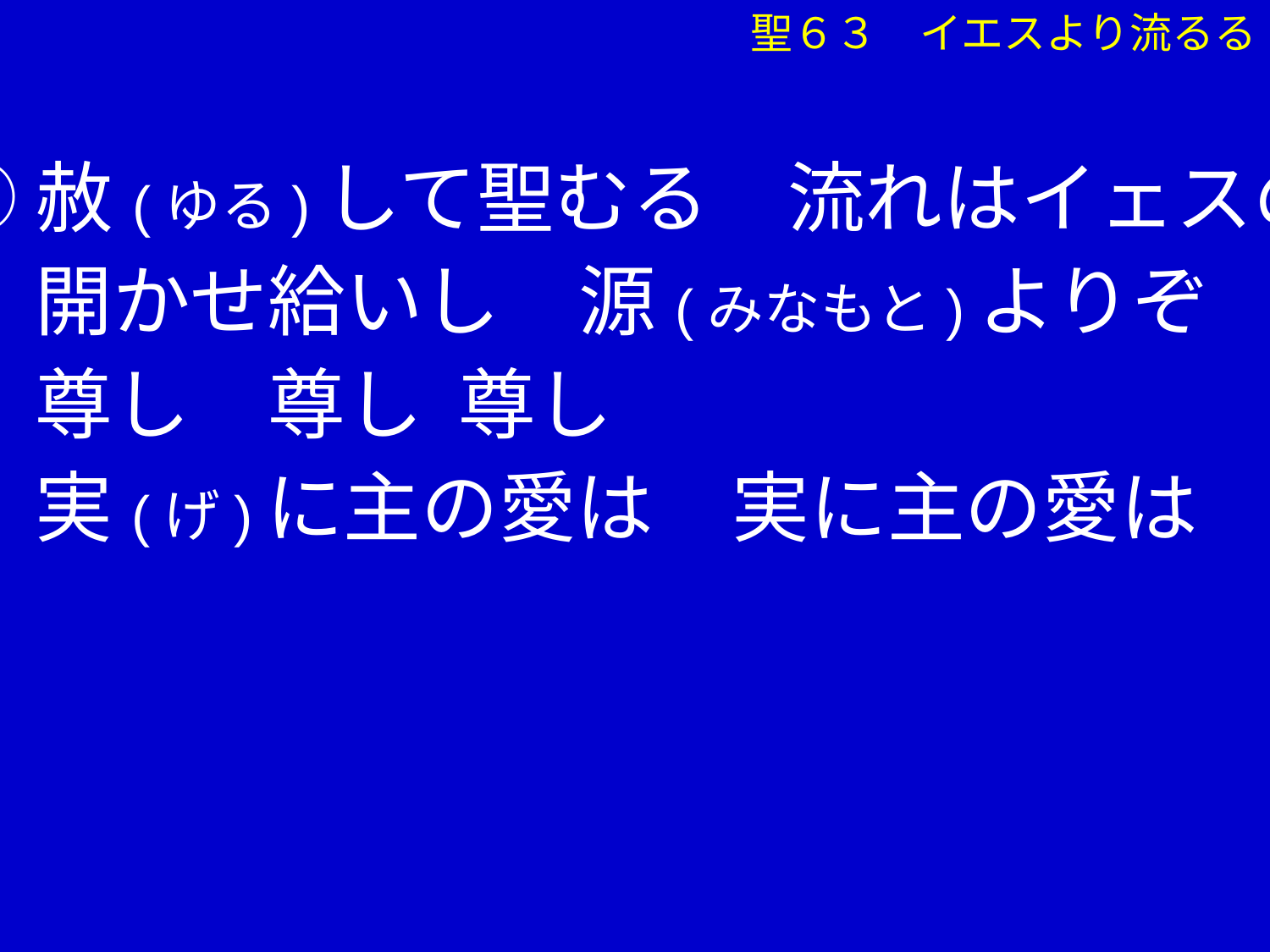

聖６３　イエスより流るる
③赦(ゆる)して聖むる　流れはイェスの
　 開かせ給いし　源(みなもと)よりぞ
　 尊し　尊し  尊し
　 実(げ)に主の愛は　実に主の愛は